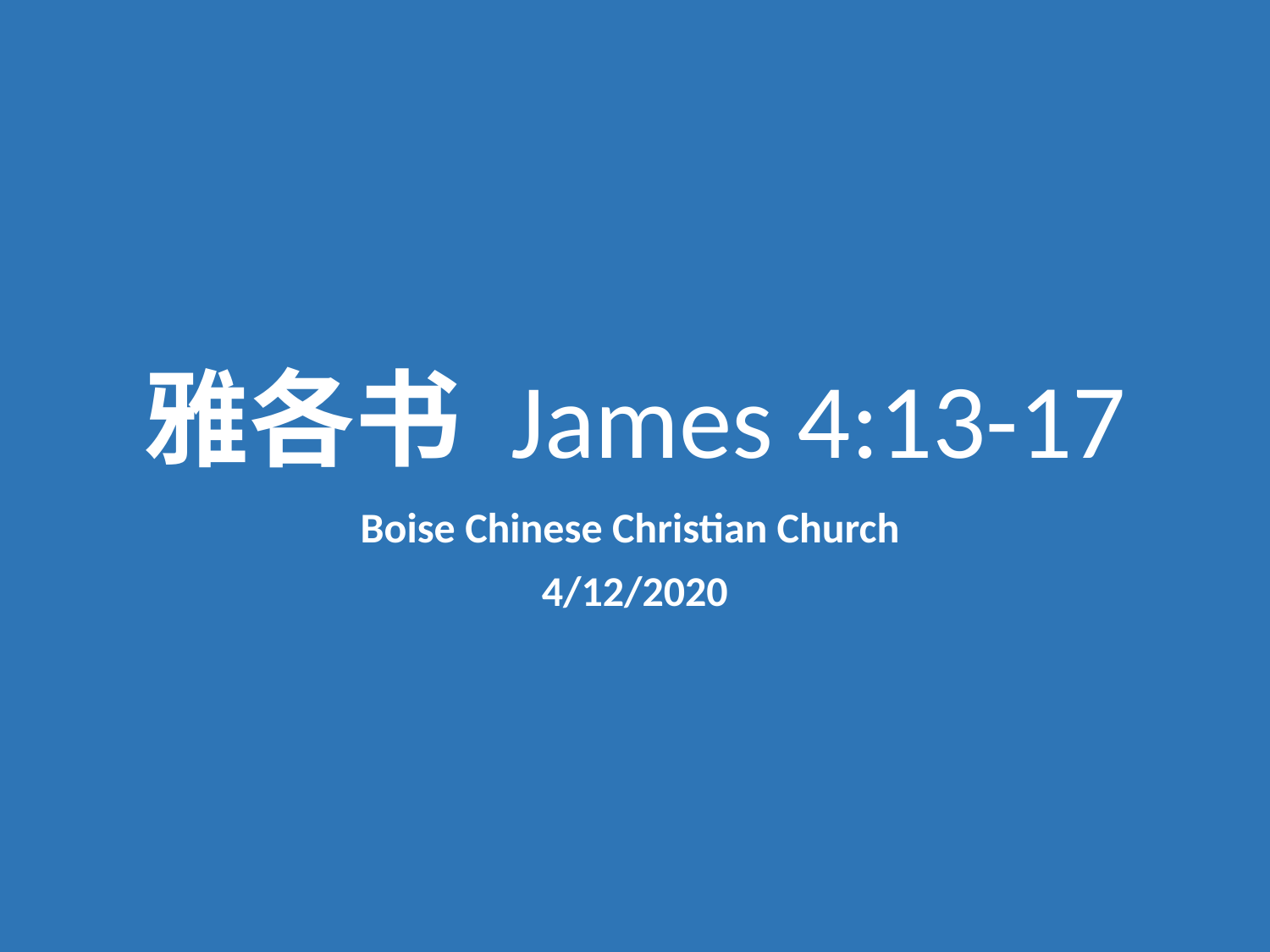

# 雅各书 James 4:13-17
Boise Chinese Christian Church
4/12/2020